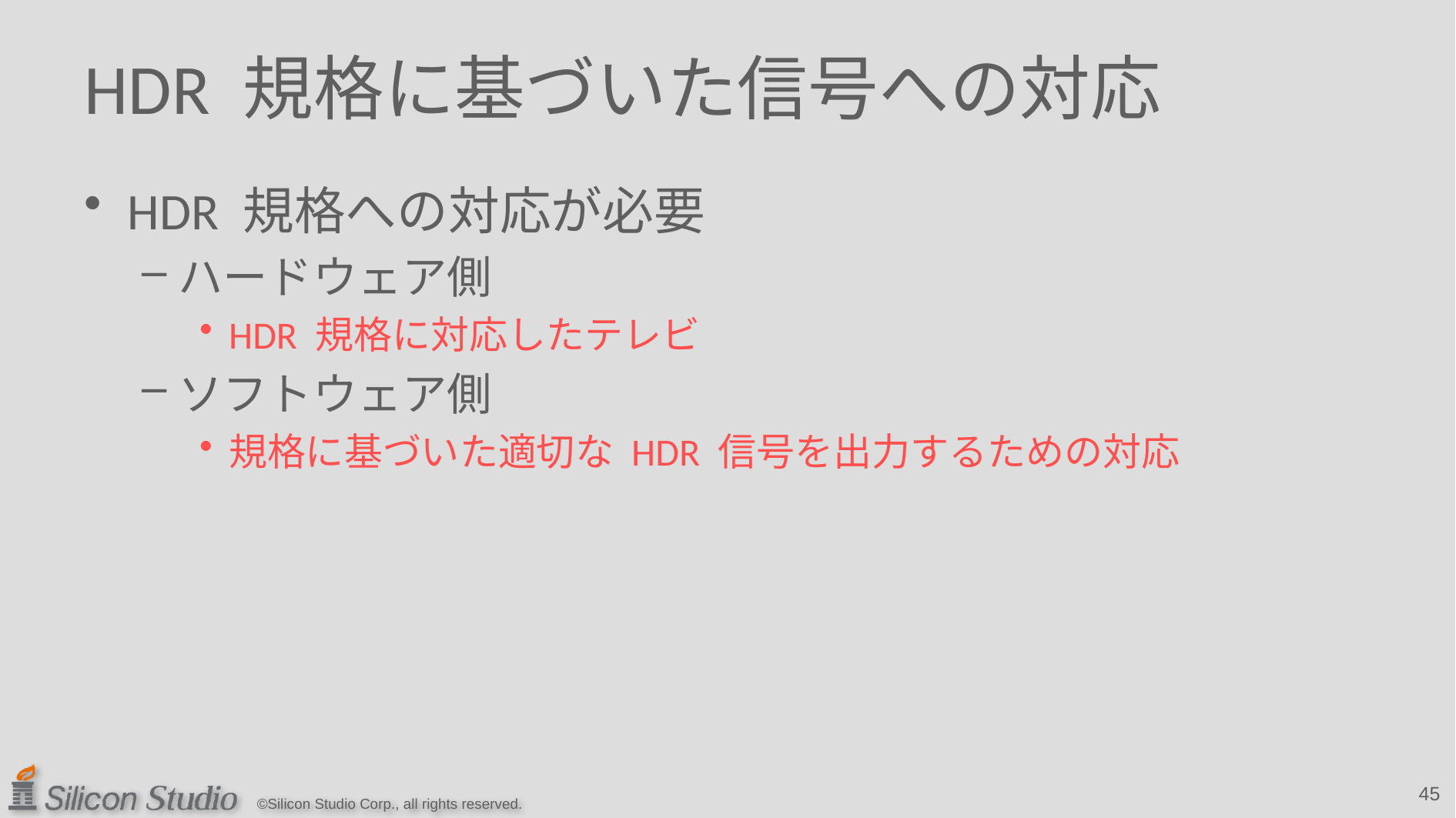

# HDR 規格に基づいた信号への対応
HDR 規格への対応が必要
ハードウェア側
HDR 規格に対応したテレビ
ソフトウェア側
規格に基づいた適切な HDR 信号を出力するための対応
45